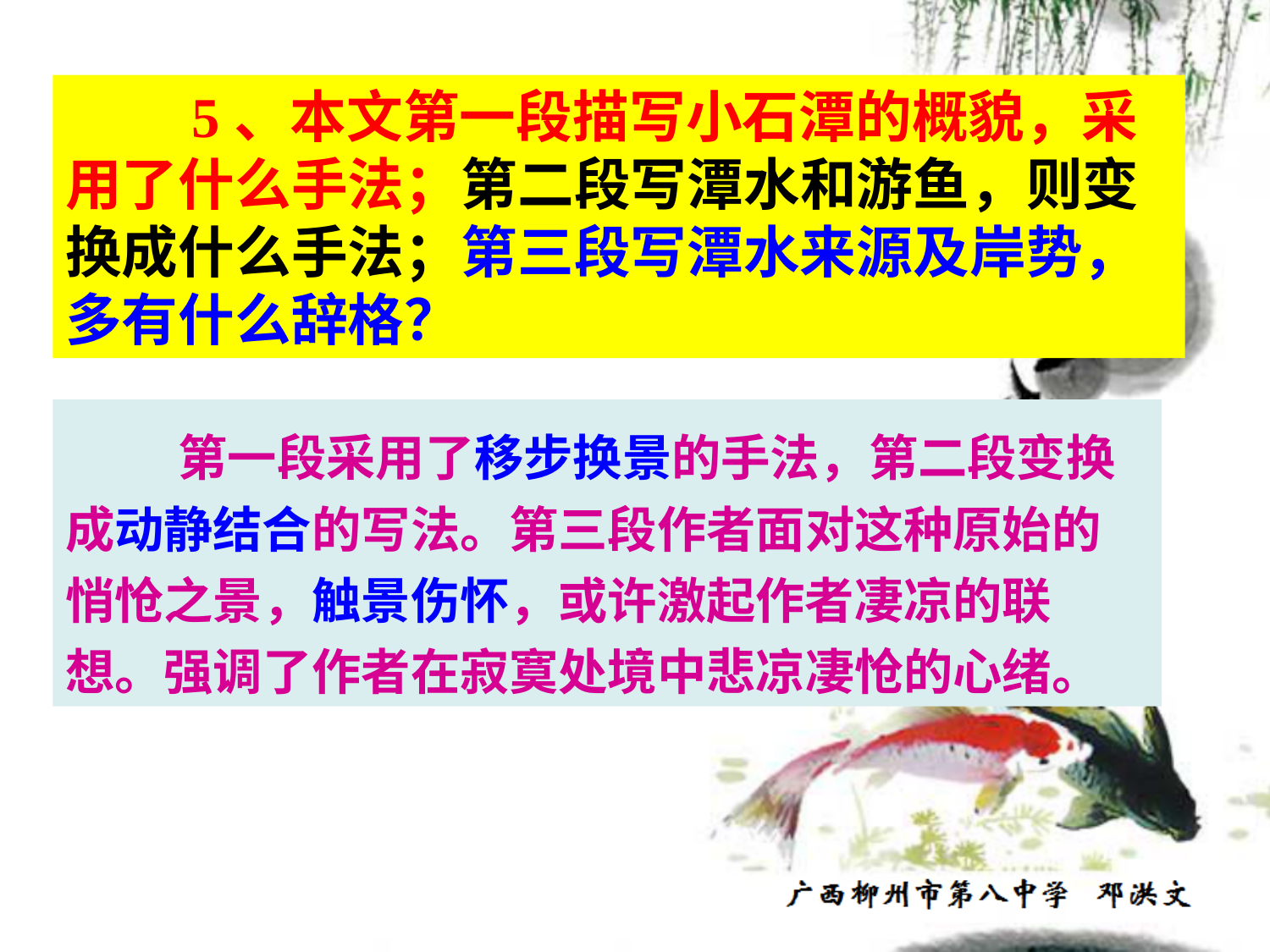

5、本文第一段描写小石潭的概貌，采用了什么手法；第二段写潭水和游鱼，则变换成什么手法；第三段写潭水来源及岸势，多有什么辞格？
　　第一段采用了移步换景的手法，第二段变换成动静结合的写法。第三段作者面对这种原始的悄怆之景，触景伤怀，或许激起作者凄凉的联想。强调了作者在寂寞处境中悲凉凄怆的心绪。